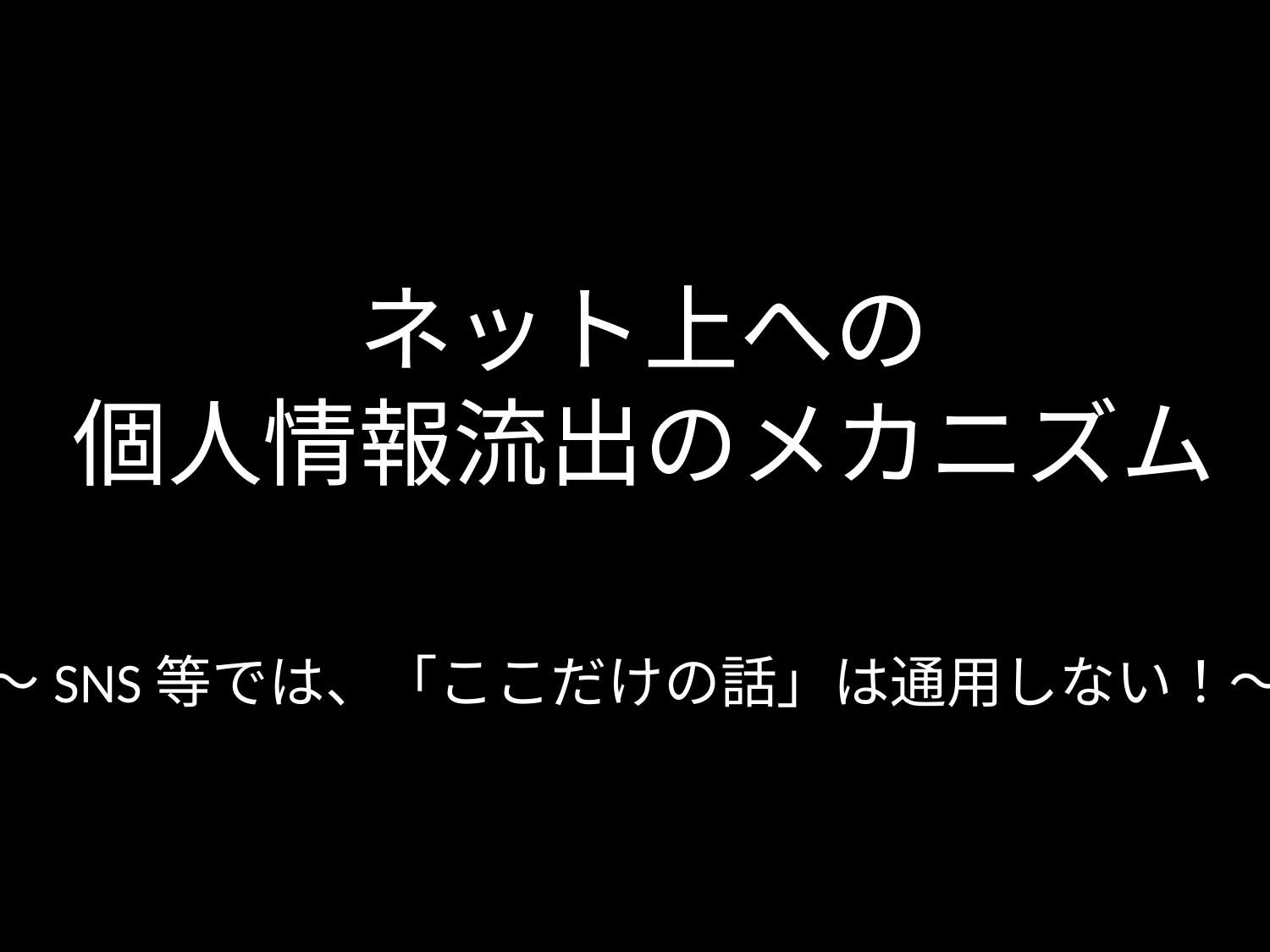

ネット上への
個人情報流出のメカニズム
～SNS等では、「ここだけの話」は通用しない！～